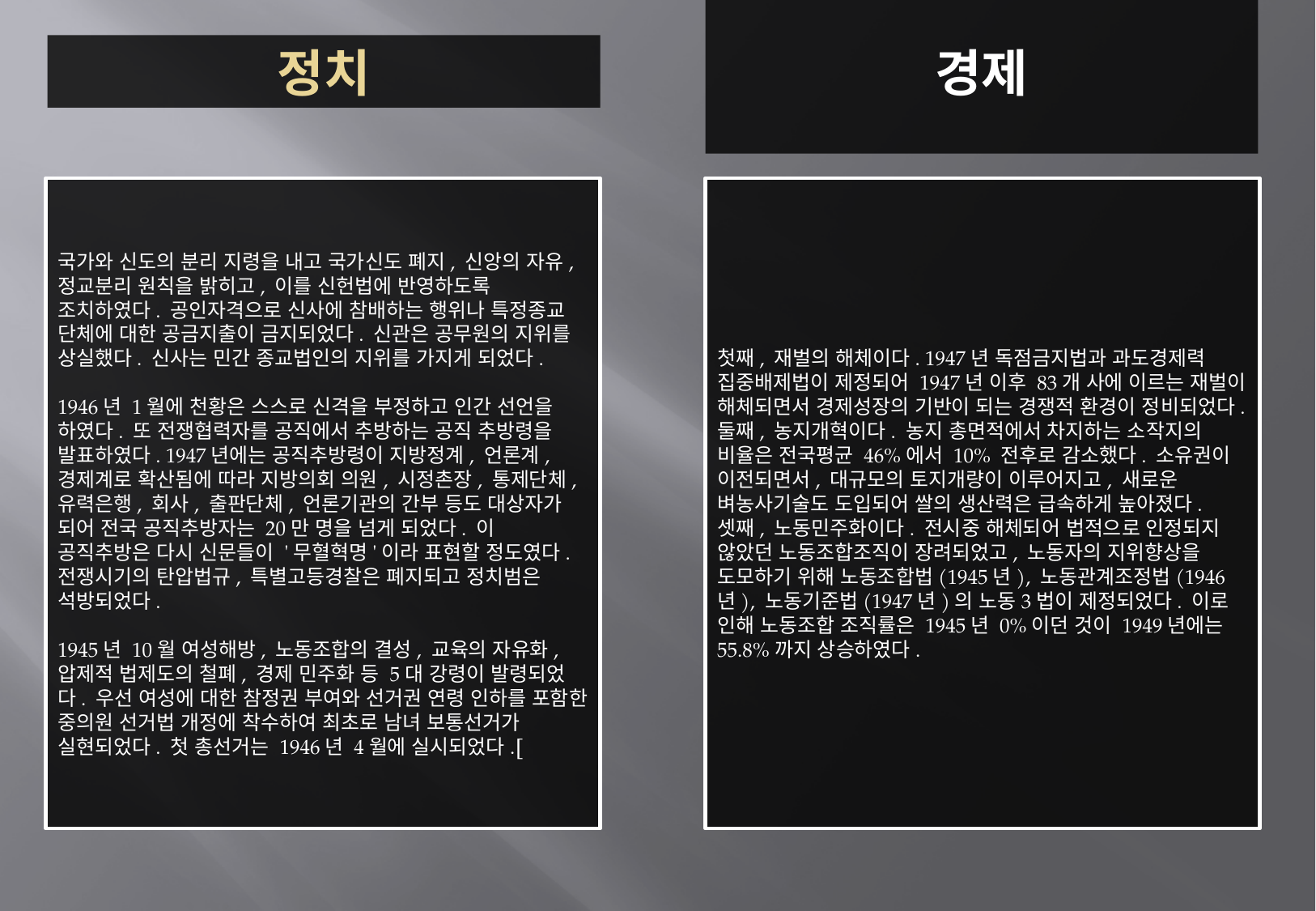

정치
# 경제
국가와 신도의 분리 지령을 내고 국가신도 폐지, 신앙의 자유, 정교분리 원칙을 밝히고, 이를 신헌법에 반영하도록 조치하였다. 공인자격으로 신사에 참배하는 행위나 특정종교 단체에 대한 공금지출이 금지되었다. 신관은 공무원의 지위를 상실했다. 신사는 민간 종교법인의 지위를 가지게 되었다.
1946년 1월에 천황은 스스로 신격을 부정하고 인간 선언을 하였다. 또 전쟁협력자를 공직에서 추방하는 공직 추방령을 발표하였다. 1947년에는 공직추방령이 지방정계, 언론계, 경제계로 확산됨에 따라 지방의회 의원, 시정촌장, 통제단체, 유력은행, 회사, 출판단체, 언론기관의 간부 등도 대상자가 되어 전국 공직추방자는 20만 명을 넘게 되었다. 이 공직추방은 다시 신문들이 '무혈혁명'이라 표현할 정도였다. 전쟁시기의 탄압법규, 특별고등경찰은 폐지되고 정치범은 석방되었다.
1945년 10월 여성해방, 노동조합의 결성, 교육의 자유화, 압제적 법제도의 철폐, 경제 민주화 등 5대 강령이 발령되었다. 우선 여성에 대한 참정권 부여와 선거권 연령 인하를 포함한 중의원 선거법 개정에 착수하여 최초로 남녀 보통선거가 실현되었다. 첫 총선거는 1946년 4월에 실시되었다.[
첫째, 재벌의 해체이다. 1947년 독점금지법과 과도경제력 집중배제법이 제정되어 1947년 이후 83개 사에 이르는 재벌이 해체되면서 경제성장의 기반이 되는 경쟁적 환경이 정비되었다.
둘째, 농지개혁이다. 농지 총면적에서 차지하는 소작지의 비율은 전국평균 46%에서 10% 전후로 감소했다. 소유권이 이전되면서, 대규모의 토지개량이 이루어지고, 새로운 벼농사기술도 도입되어 쌀의 생산력은 급속하게 높아졌다.
셋째, 노동민주화이다. 전시중 해체되어 법적으로 인정되지 않았던 노동조합조직이 장려되었고, 노동자의 지위향상을 도모하기 위해 노동조합법(1945년), 노동관계조정법(1946년), 노동기준법(1947년)의 노동3법이 제정되었다. 이로 인해 노동조합 조직률은 1945년 0%이던 것이 1949년에는 55.8%까지 상승하였다.